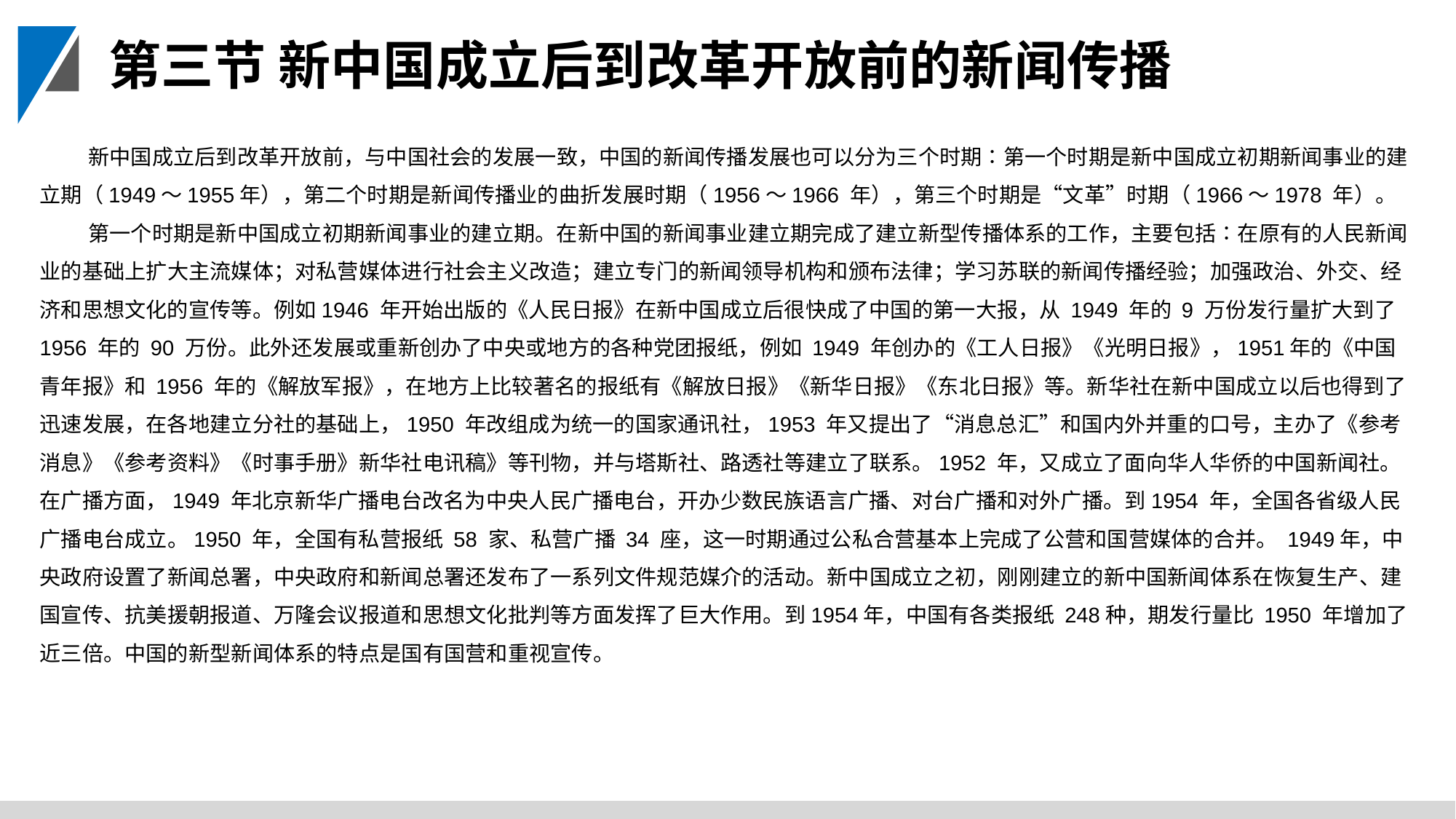

第三节 新中国成立后到改革开放前的新闻传播
新中国成立后到改革开放前，与中国社会的发展一致，中国的新闻传播发展也可以分为三个时期∶第一个时期是新中国成立初期新闻事业的建立期（1949～1955年），第二个时期是新闻传播业的曲折发展时期（1956～1966 年），第三个时期是“文革”时期（1966～1978 年）。
第一个时期是新中国成立初期新闻事业的建立期。在新中国的新闻事业建立期完成了建立新型传播体系的工作，主要包括∶在原有的人民新闻业的基础上扩大主流媒体；对私营媒体进行社会主义改造；建立专门的新闻领导机构和颁布法律；学习苏联的新闻传播经验；加强政治、外交、经济和思想文化的宣传等。例如1946 年开始出版的《人民日报》在新中国成立后很快成了中国的第一大报，从 1949 年的 9 万份发行量扩大到了1956 年的 90 万份。此外还发展或重新创办了中央或地方的各种党团报纸，例如 1949 年创办的《工人日报》《光明日报》，1951年的《中国青年报》和 1956 年的《解放军报》，在地方上比较著名的报纸有《解放日报》《新华日报》《东北日报》等。新华社在新中国成立以后也得到了迅速发展，在各地建立分社的基础上，1950 年改组成为统一的国家通讯社，1953 年又提出了“消息总汇”和国内外并重的口号，主办了《参考消息》《参考资料》《时事手册》新华社电讯稿》等刊物，并与塔斯社、路透社等建立了联系。1952 年，又成立了面向华人华侨的中国新闻社。在广播方面，1949 年北京新华广播电台改名为中央人民广播电台，开办少数民族语言广播、对台广播和对外广播。到1954 年，全国各省级人民广播电台成立。1950 年，全国有私营报纸 58 家、私营广播 34 座，这一时期通过公私合营基本上完成了公营和国营媒体的合并。 1949年，中央政府设置了新闻总署，中央政府和新闻总署还发布了一系列文件规范媒介的活动。新中国成立之初，刚刚建立的新中国新闻体系在恢复生产、建国宣传、抗美援朝报道、万隆会议报道和思想文化批判等方面发挥了巨大作用。到1954年，中国有各类报纸 248种，期发行量比 1950 年增加了近三倍。中国的新型新闻体系的特点是国有国营和重视宣传。